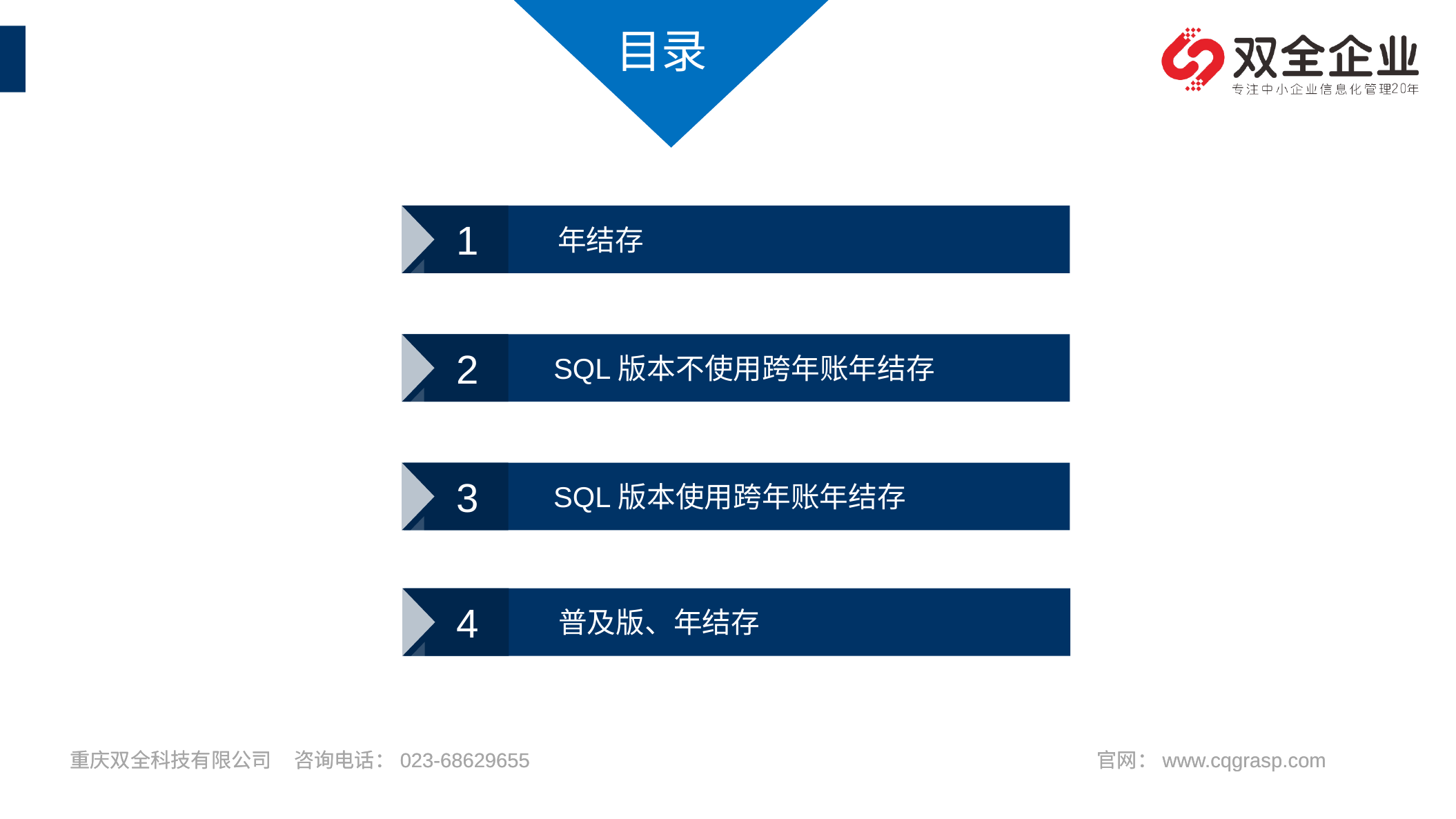

目录

1
年结存

2
SQL版本不使用跨年账年结存

3
SQL版本使用跨年账年结存

4
普及版、年结存